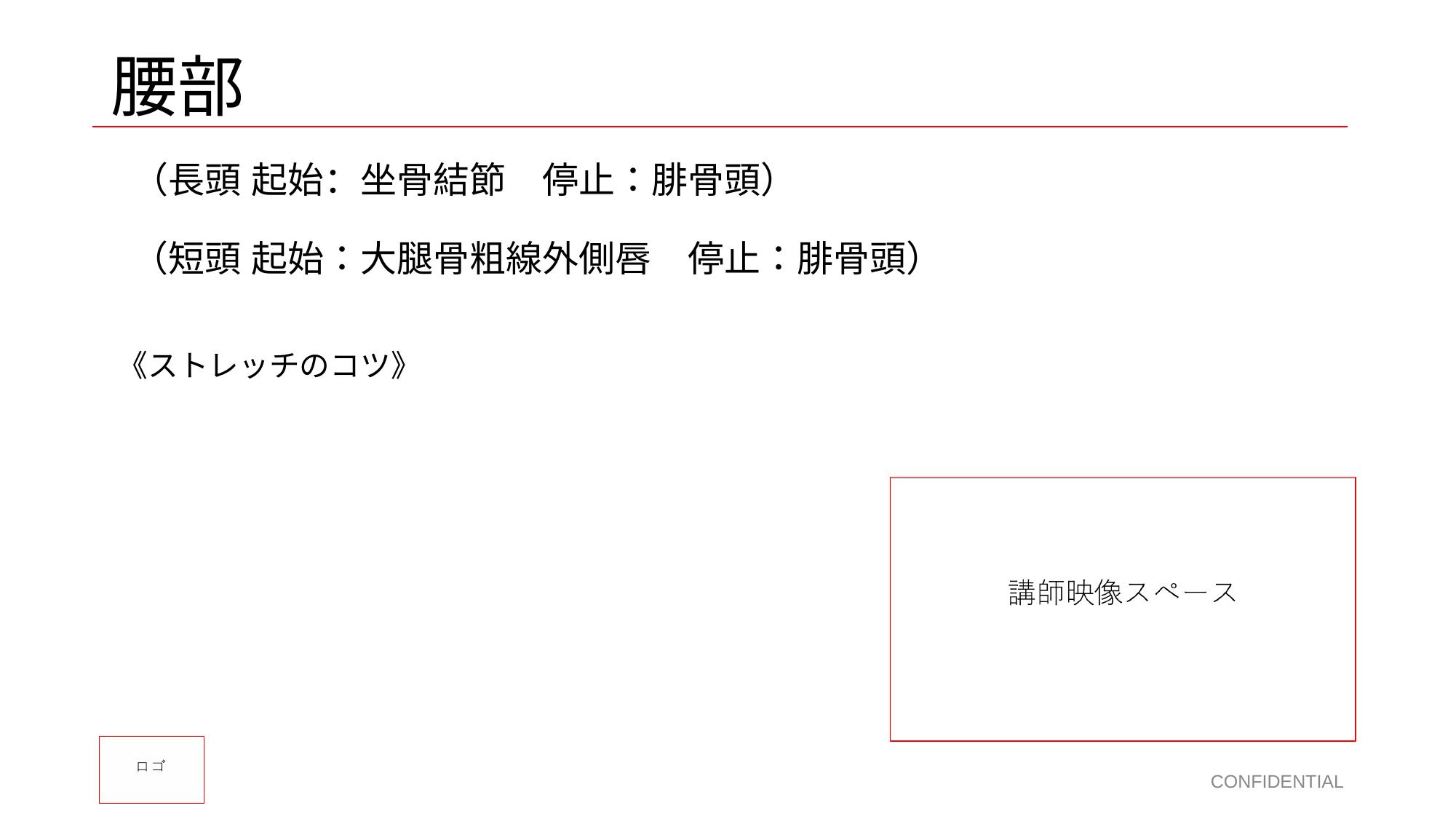

# 腰部
（長頭 起始：坐骨結節　停止：腓骨頭）

（短頭 起始：大腿骨粗線外側唇　停止：腓骨頭）
《ストレッチのコツ》

CONFIDENTIAL